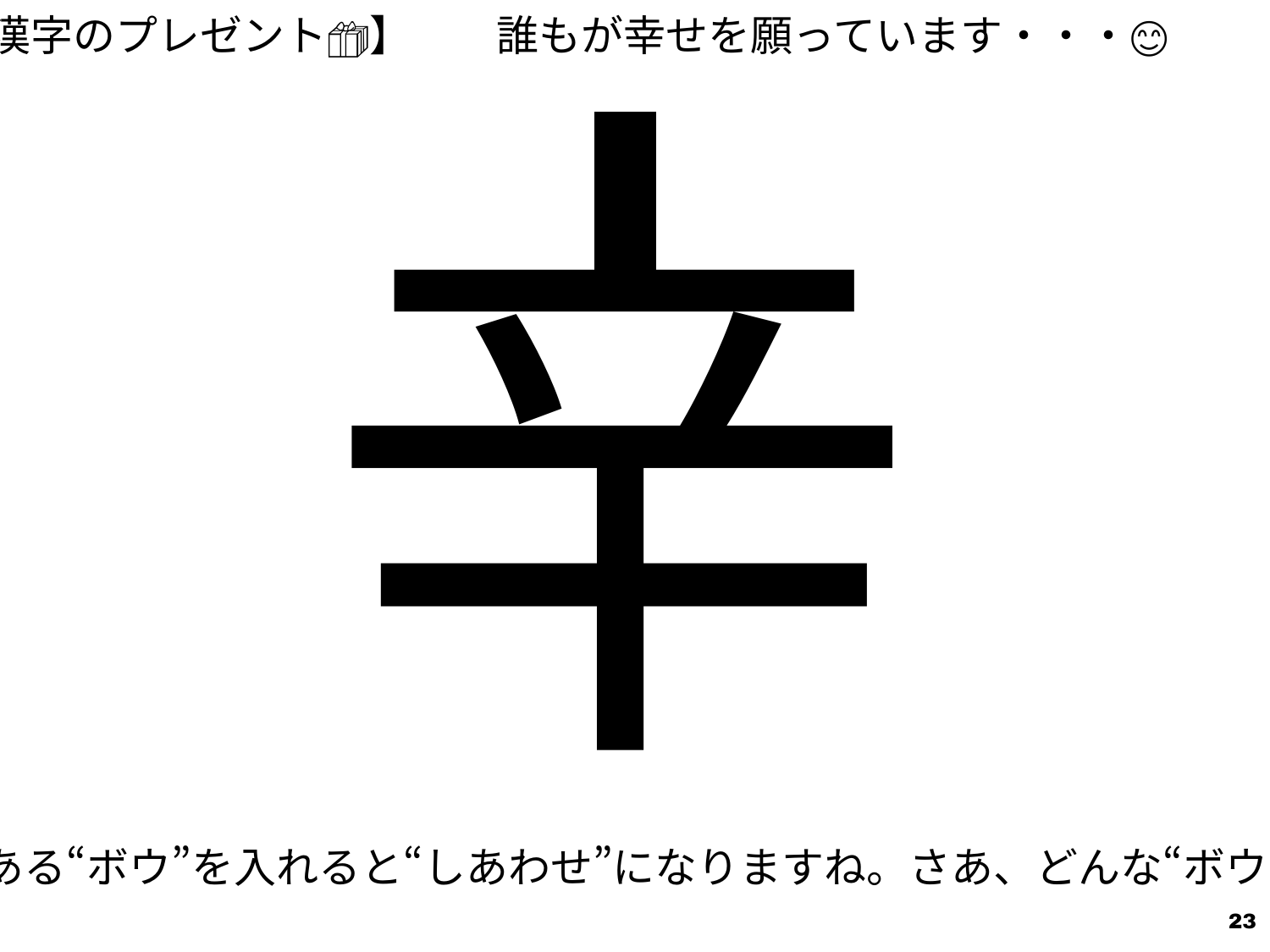

【漢字のプレゼント🎁】　　誰もが幸せを願っています・・・😊
辛

ある“ボウ”を入れると“しあわせ”になりますね。さあ、どんな“ボウ”
23